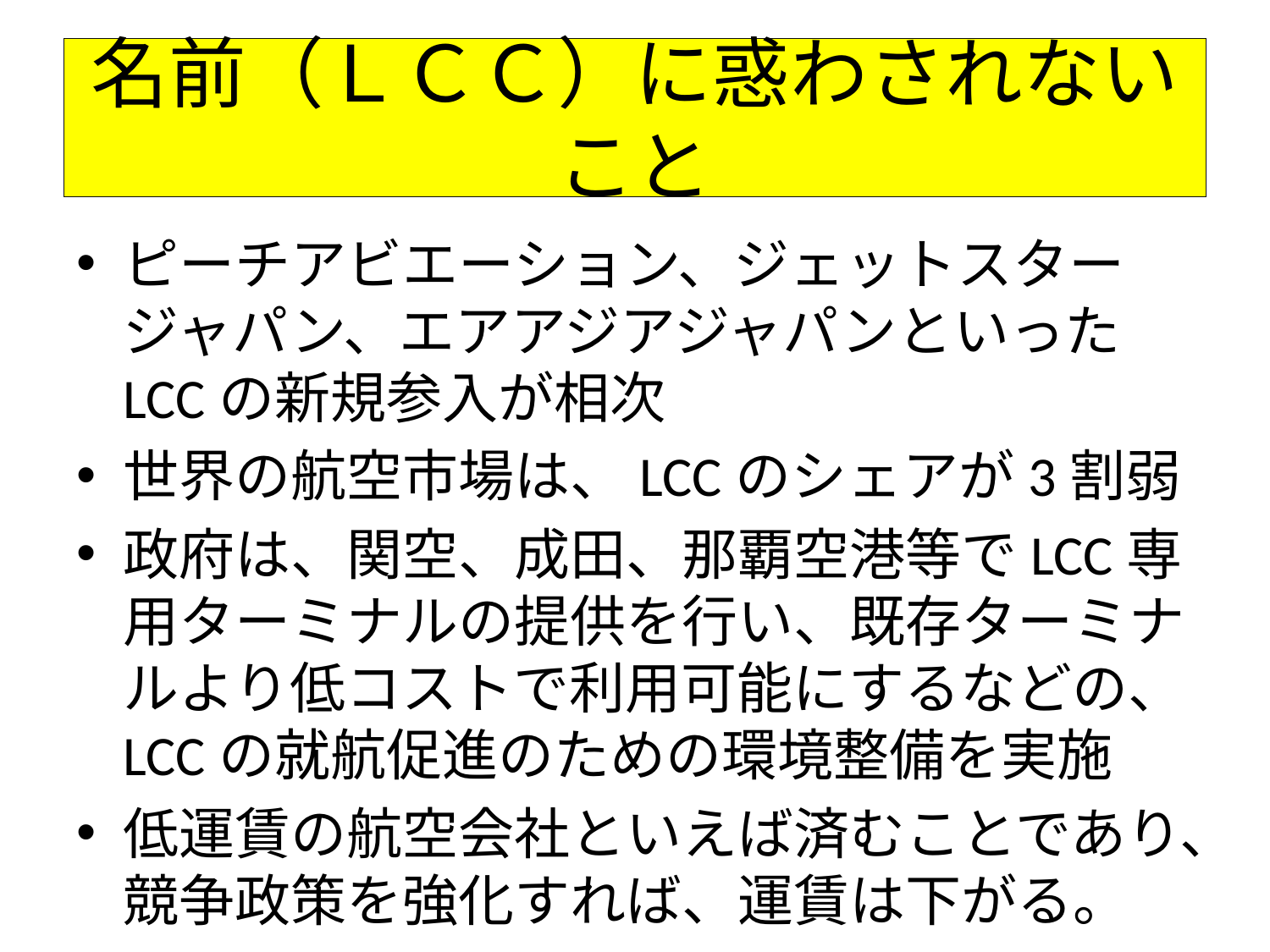

# 名前（ＬＣＣ）に惑わされないこと
ピーチアビエーション、ジェットスタージャパン、エアアジアジャパンといったLCCの新規参入が相次
世界の航空市場は、LCCのシェアが3割弱
政府は、関空、成田、那覇空港等でLCC専用ターミナルの提供を行い、既存ターミナルより低コストで利用可能にするなどの、LCCの就航促進のための環境整備を実施
低運賃の航空会社といえば済むことであり、競争政策を強化すれば、運賃は下がる。